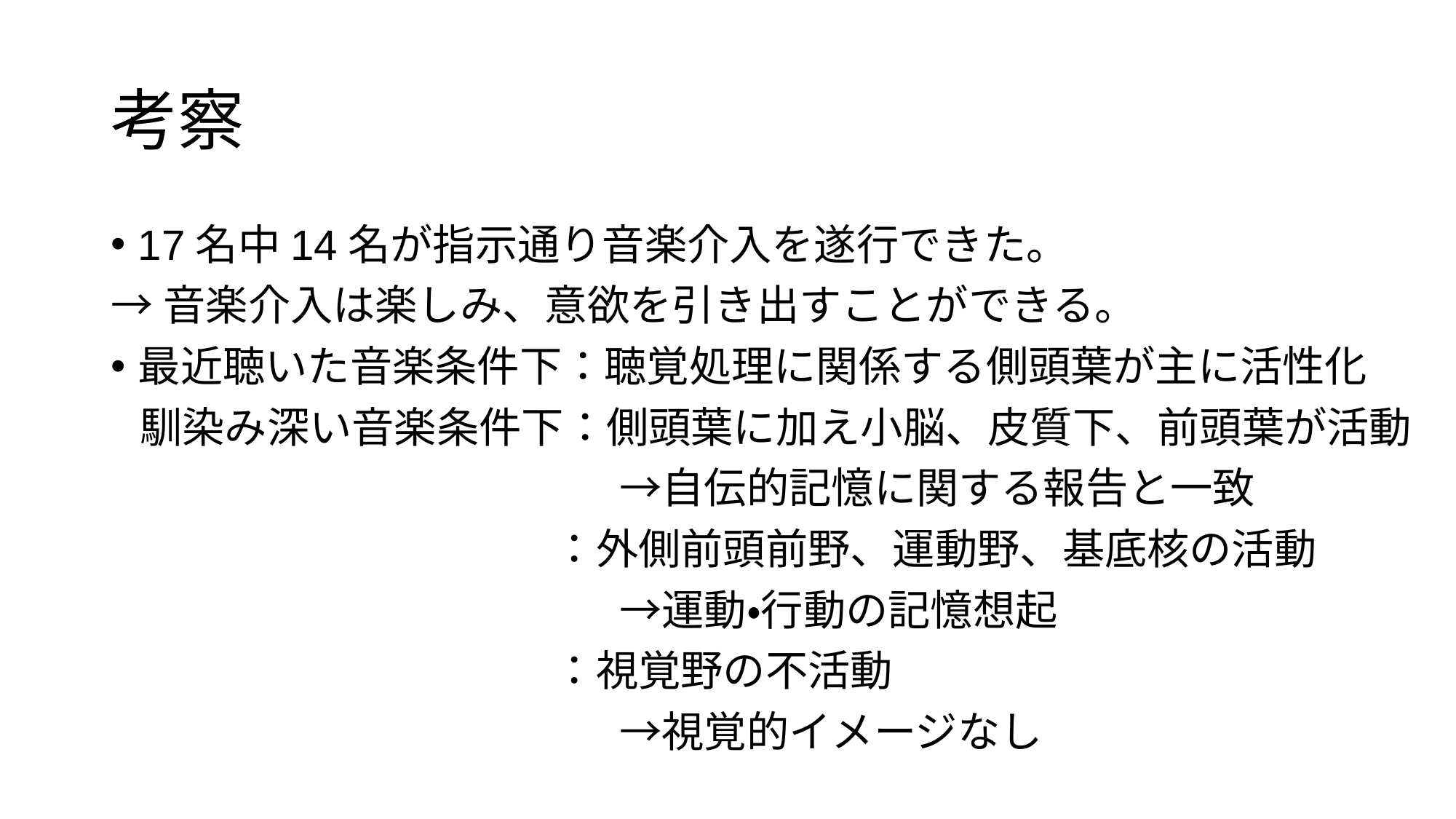

# 考察
17名中14名が指示通り音楽介入を遂行できた。
→音楽介入は楽しみ、意欲を引き出すことができる。
最近聴いた音楽条件下：聴覚処理に関係する側頭葉が主に活性化
  馴染み深い音楽条件下：側頭葉に加え小脳、皮質下、前頭葉が活動
　　　　　　　　　　　　→自伝的記憶に関する報告と一致
　　　　　　　　　　  ：外側前頭前野、運動野、基底核の活動
　　　　　　　　　　　　→運動・行動の記憶想起
　　　　　　　　　　  ：視覚野の不活動
　　　　　　　　　　　　→視覚的イメージなし